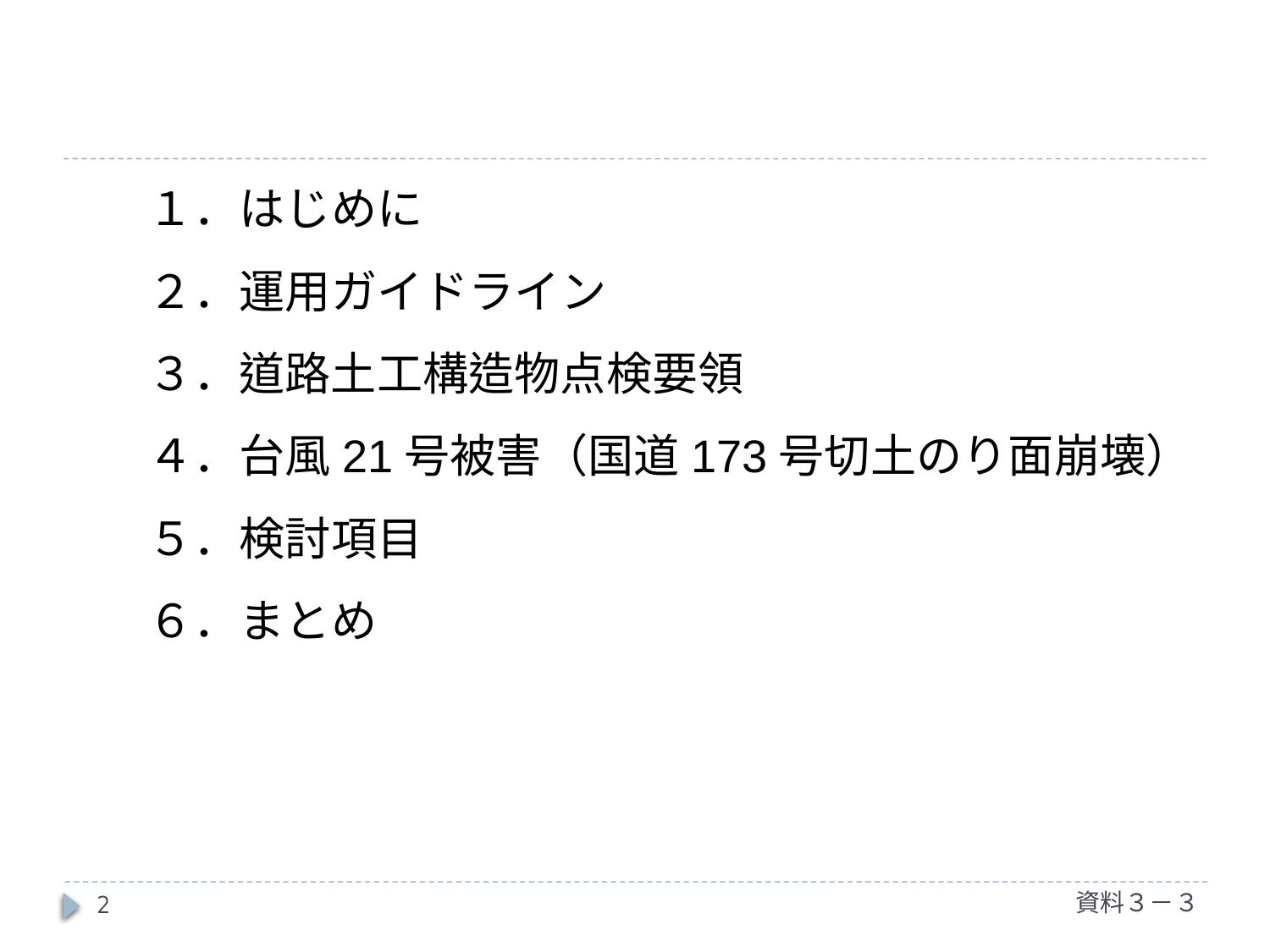

１．はじめに
２．運用ガイドライン
３．道路土工構造物点検要領
４．台風21号被害（国道173号切土のり面崩壊）
５．検討項目
６．まとめ
資料３－３
2